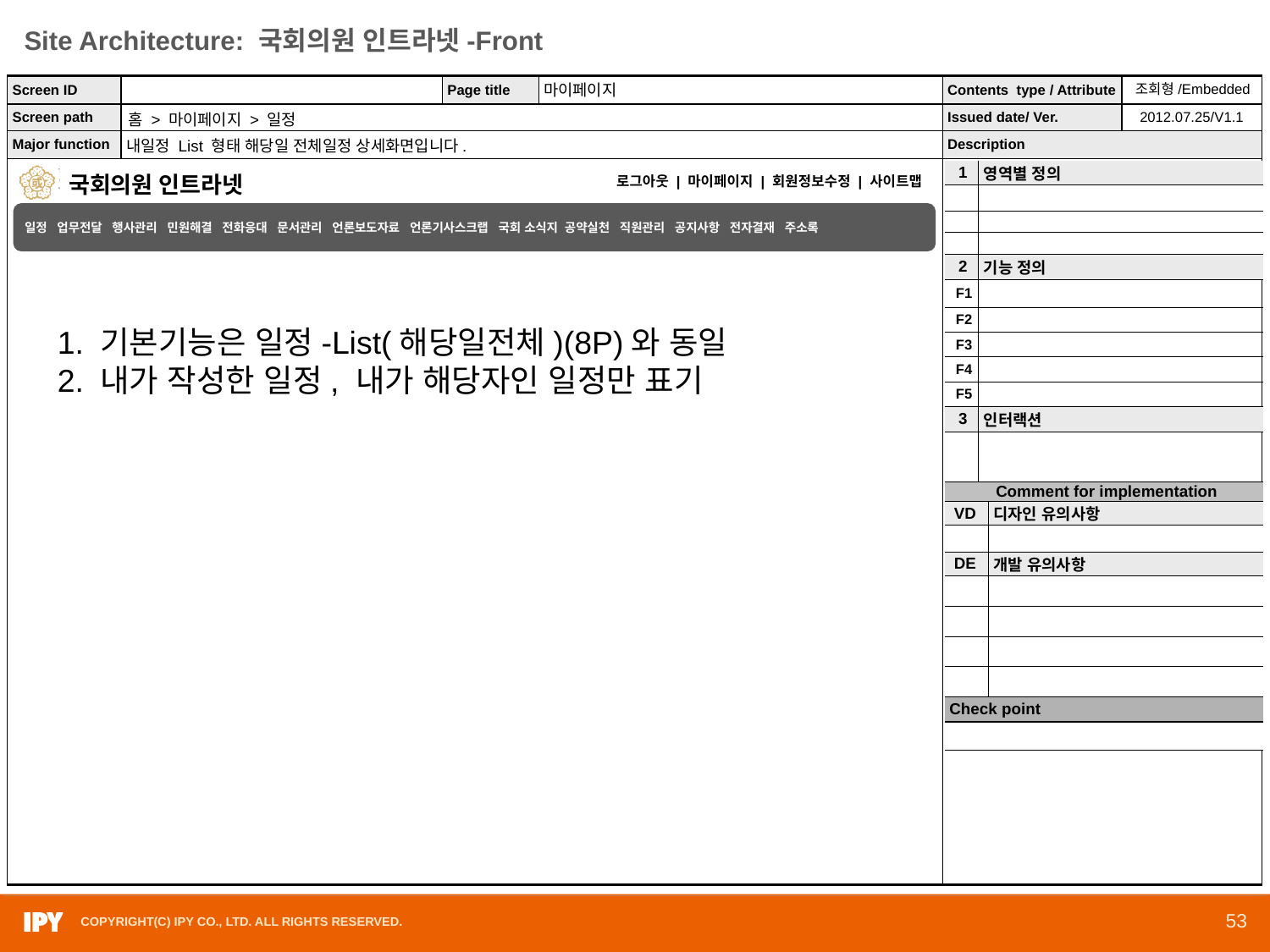

마이페이지
조회형/Embedded
홈 > 마이페이지 > 일정
내일정 List 형태 해당일 전체일정 상세화면입니다.
| 1 | 영역별 정의 |  |
| --- | --- | --- |
|  |  |  |
|  |  |  |
|  |  |  |
| 2 | 기능 정의 |  |
| F1 |  |  |
| F2 |  |  |
| F3 |  |  |
| F4 |  |  |
| F5 |  |  |
| 3 | 인터랙션 |  |
|  |  |  |
| Comment for implementation |  |  |
| VD |  | 디자인 유의사항 |
|  |  |  |
| DE |  | 개발 유의사항 |
|  |  |  |
|  |  |  |
|  |  |  |
|  |  |  |
| Check point |  |  |
|  |  |  |
일정   업무전달   행사관리   민원해결   전화응대   문서관리   언론보도자료   언론기사스크랩   국회 소식지  공약실천   직원관리   공지사항   전자결재   주소록
1. 기본기능은 일정-List(해당일전체)(8P)와 동일
2. 내가 작성한 일정, 내가 해당자인 일정만 표기
53